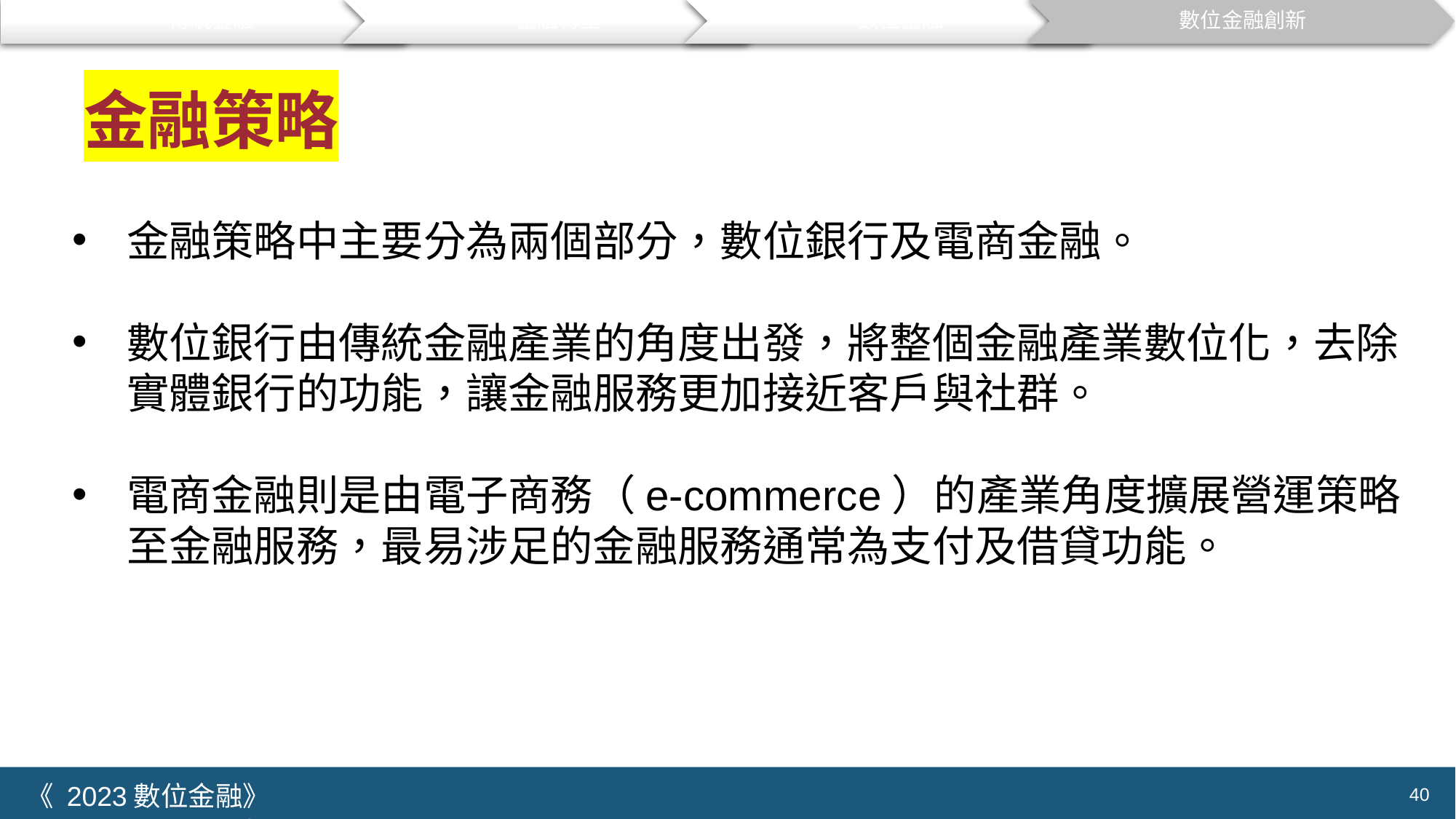

傳統金融

金融轉型

數位金融

數位金融創新
# 金融策略
金融策略中主要分為兩個部分，數位銀行及電商金融。

數位銀行由傳統金融產業的角度出發，將整個金融產業數位化，去除實體銀行的功能，讓金融服務更加接近客戶與社群。

電商金融則是由電子商務（e-commerce）的產業角度擴展營運策略至金融服務，最易涉足的金融服務通常為支付及借貸功能。

40
《 2023數位金融》                                                                                                                                             	NYCU.IIM.IEBI Lab